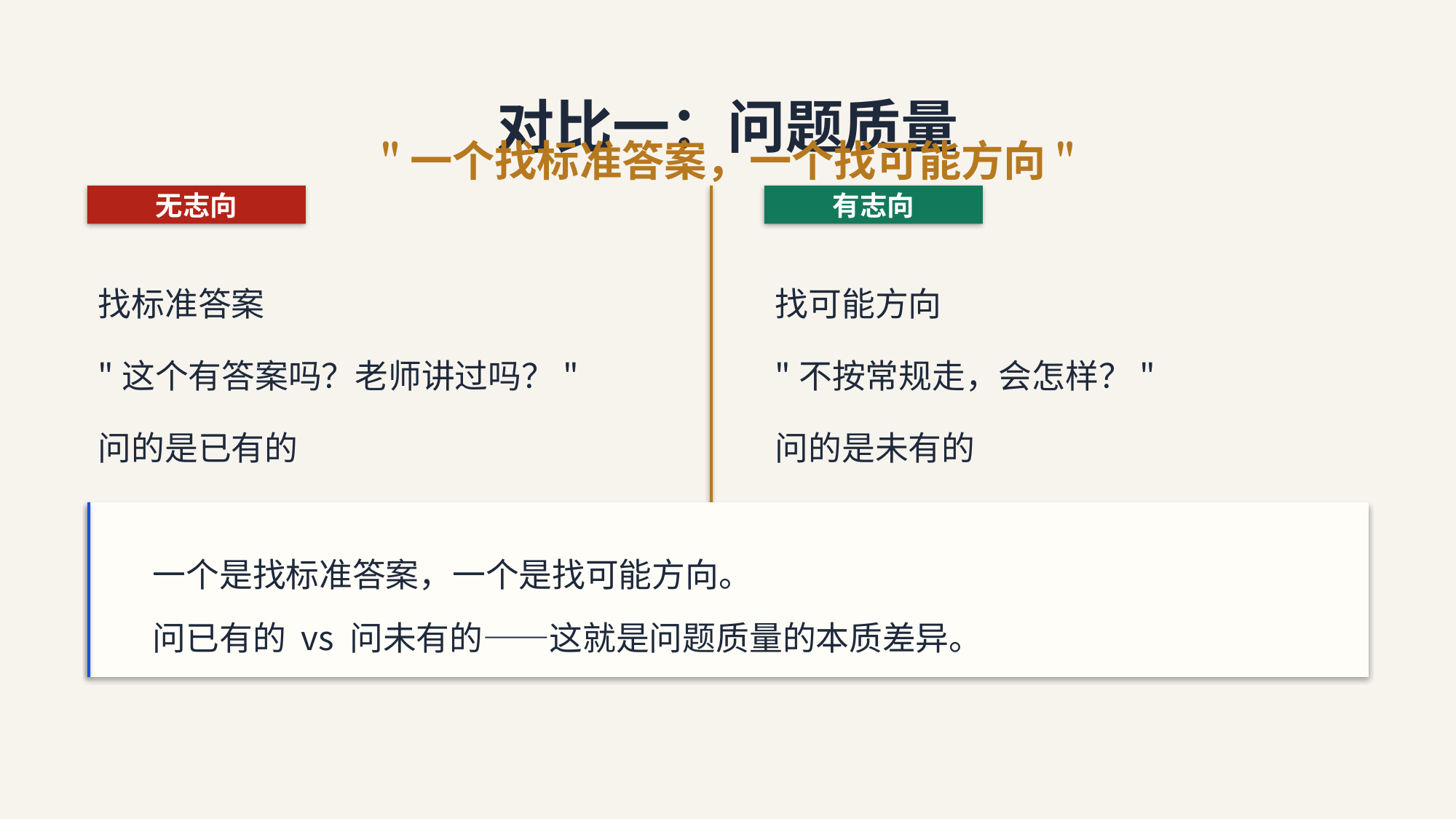

对比一：问题质量
"一个找标准答案，一个找可能方向"
无志向

有志向
找标准答案
"这个有答案吗？老师讲过吗？"
问的是已有的
找可能方向
"不按常规走，会怎样？"
问的是未有的

一个是找标准答案，一个是找可能方向。
问已有的 vs 问未有的——这就是问题质量的本质差异。